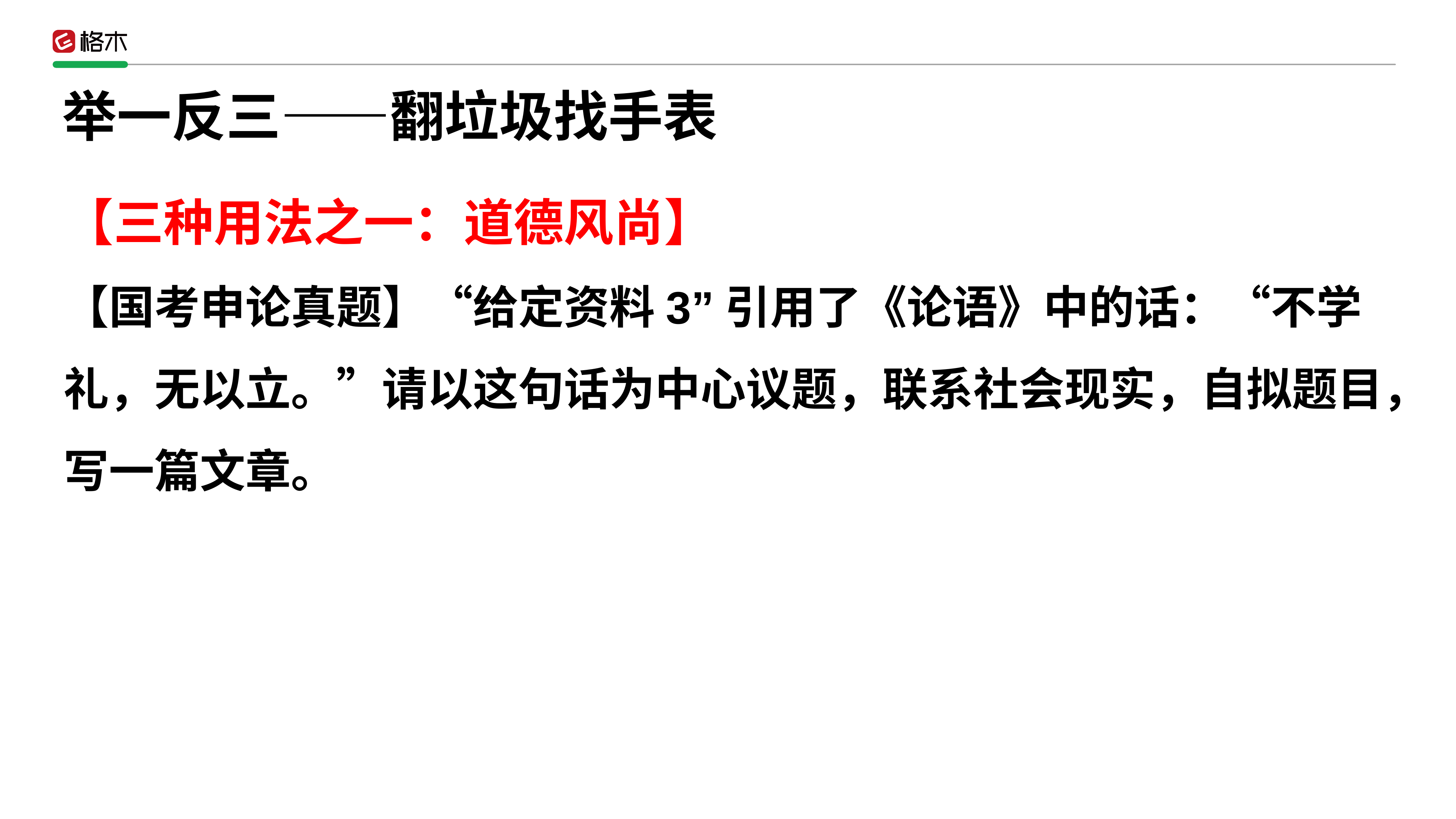

举一反三——翻垃圾找手表
【三种用法之一：道德风尚】
【国考申论真题】“给定资料3”引用了《论语》中的话：“不学礼，无以立。”请以这句话为中心议题，联系社会现实，自拟题目，写一篇文章。